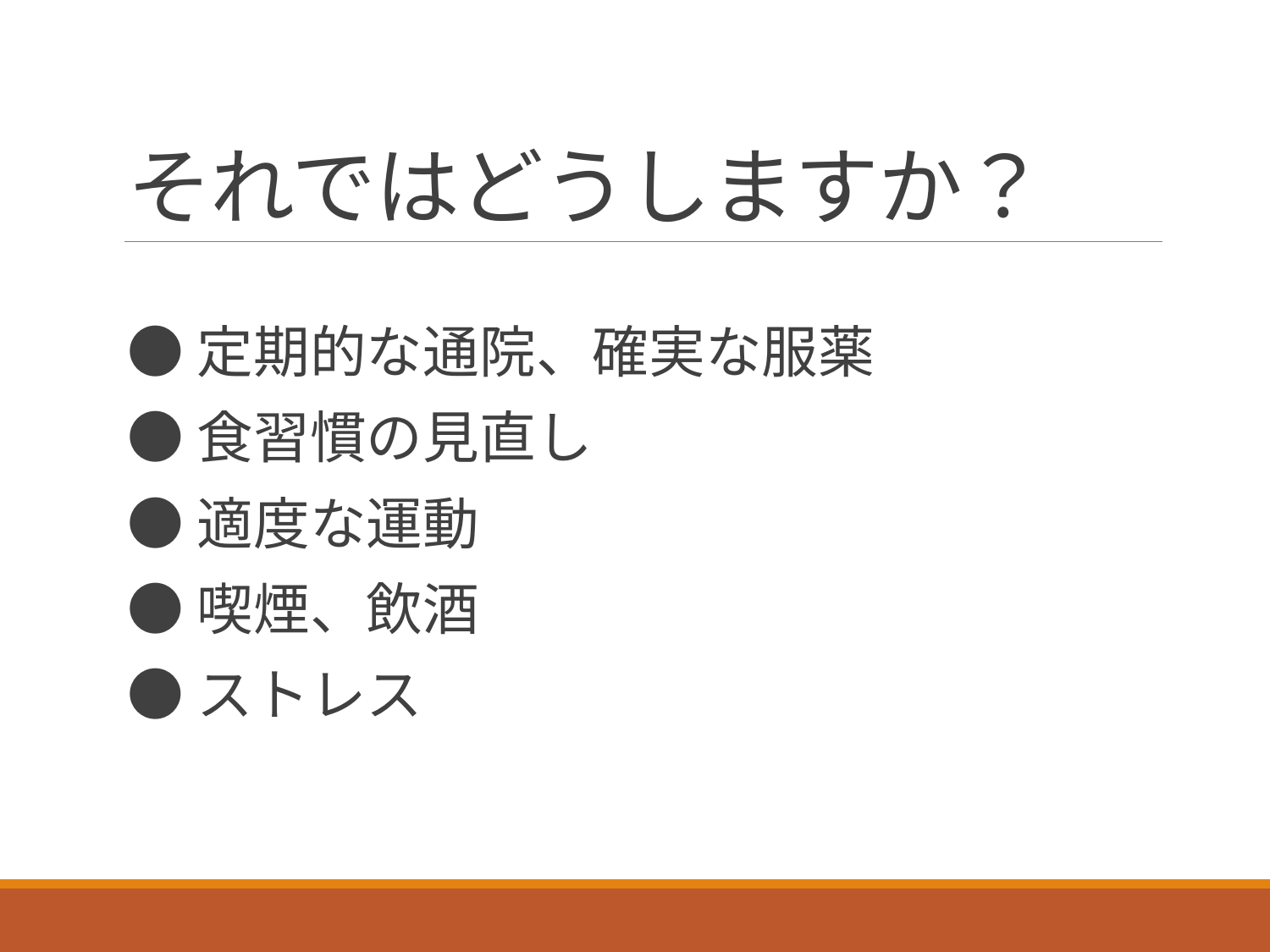

# それではどうしますか？
●定期的な通院、確実な服薬
●食習慣の見直し
●適度な運動
●喫煙、飲酒
●ストレス